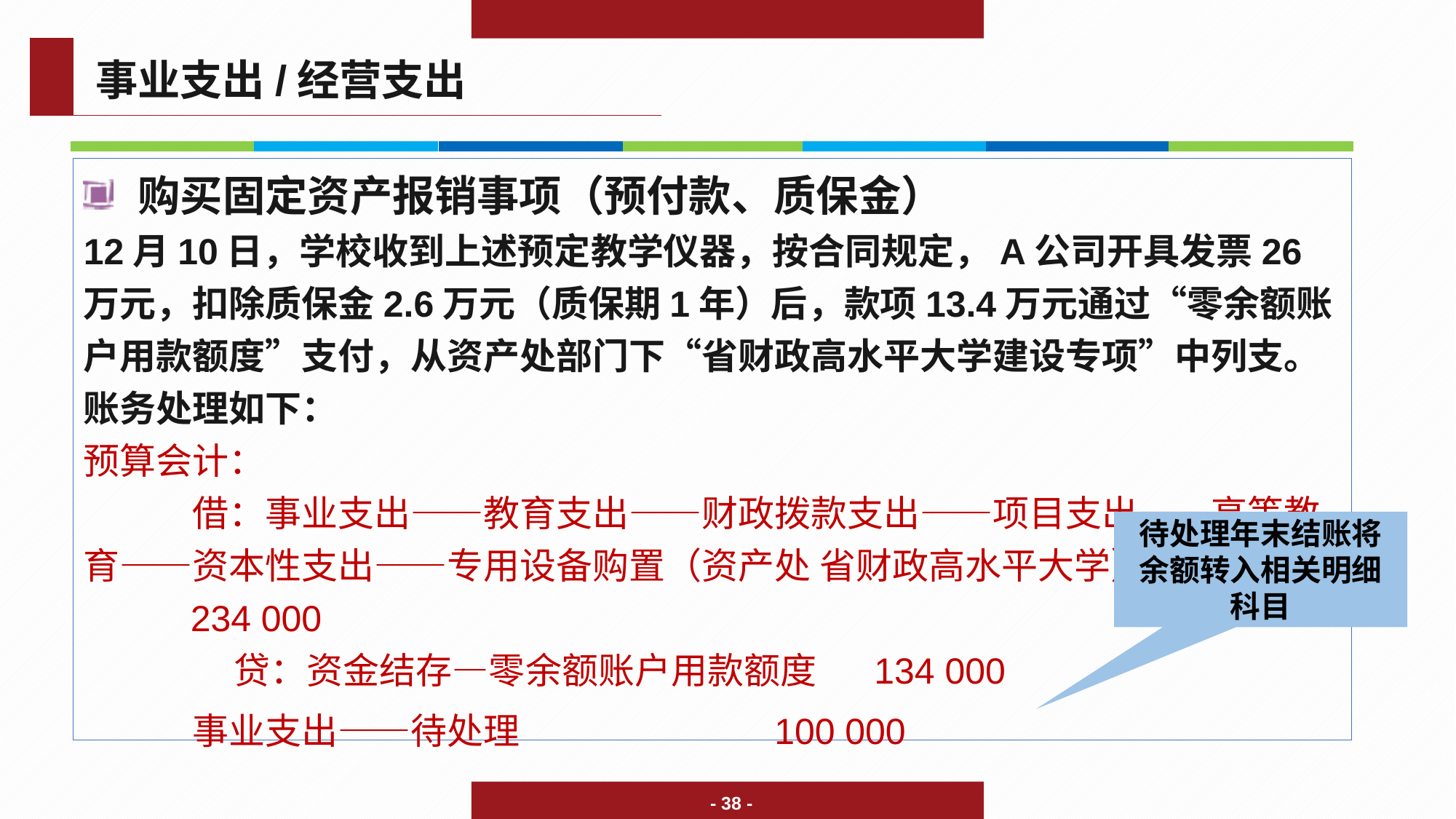

事业支出/经营支出

购买固定资产报销事项（预付款、质保金）
12月10日，学校收到上述预定教学仪器，按合同规定，A公司开具发票26万元，扣除质保金2.6万元（质保期1年）后，款项13.4万元通过“零余额账户用款额度”支付，从资产处部门下“省财政高水平大学建设专项”中列支。账务处理如下：
预算会计：
	借：事业支出——教育支出——财政拨款支出——项目支出——高等教育——资本性支出——专用设备购置（资产处 省财政高水平大学）                                    234 000
   	    贷：资金结存—零余额账户用款额度      134 000
           	事业支出——待处理                              100 000
待处理年末结账将余额转入相关明细科目

- 38 -